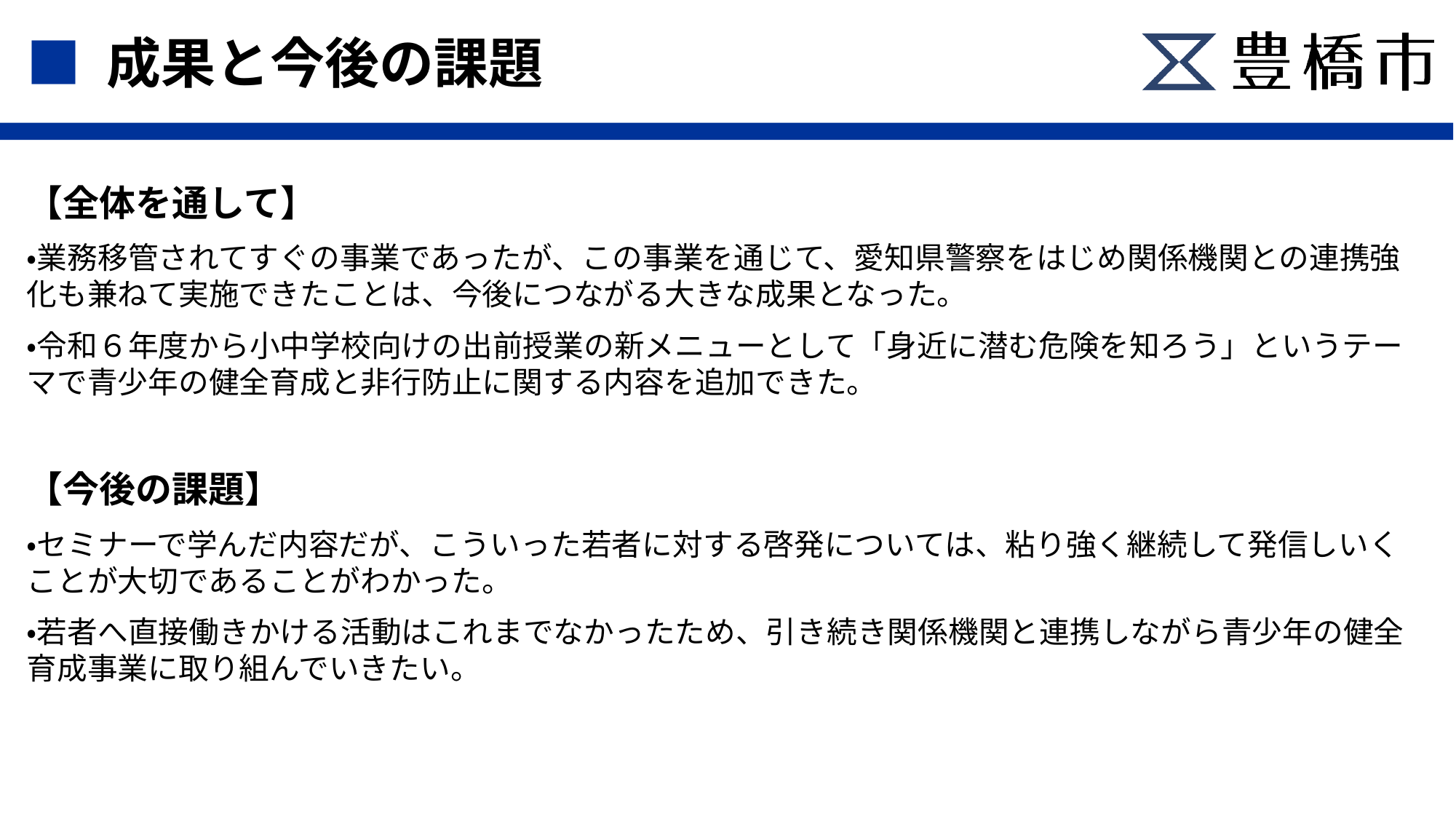

■ 成果と今後の課題
【全体を通して】
・業務移管されてすぐの事業であったが、この事業を通じて、愛知県警察をはじめ関係機関との連携強化も兼ねて実施できたことは、今後につながる大きな成果となった。
・令和６年度から小中学校向けの出前授業の新メニューとして「身近に潜む危険を知ろう」というテーマで青少年の健全育成と非行防止に関する内容を追加できた。

【今後の課題】
・セミナーで学んだ内容だが、こういった若者に対する啓発については、粘り強く継続して発信しいくことが大切であることがわかった。
・若者へ直接働きかける活動はこれまでなかったため、引き続き関係機関と連携しながら青少年の健全育成事業に取り組んでいきたい。